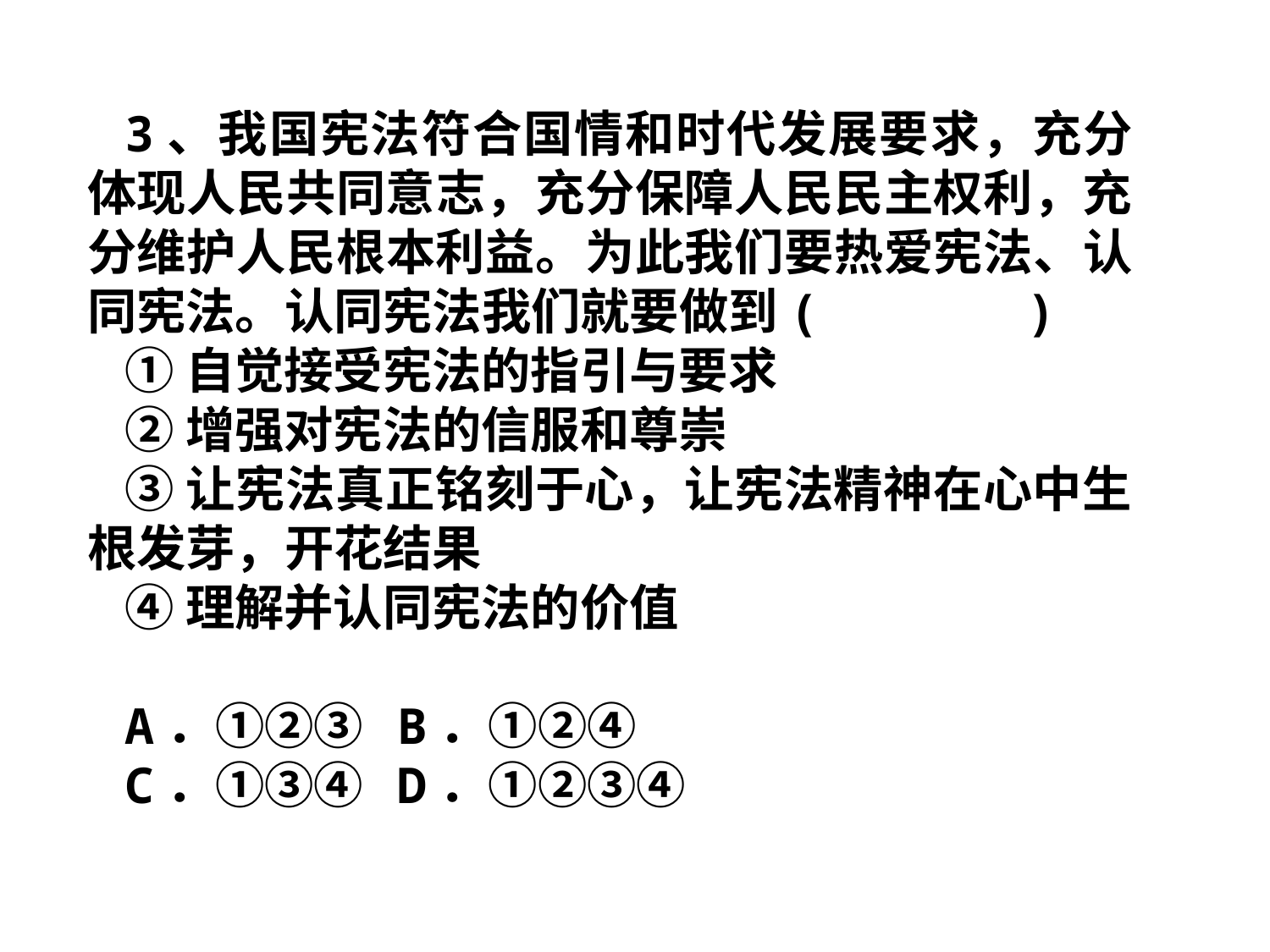

3、我国宪法符合国情和时代发展要求，充分体现人民共同意志，充分保障人民民主权利，充分维护人民根本利益。为此我们要热爱宪法、认同宪法。认同宪法我们就要做到(       )
①自觉接受宪法的指引与要求
②增强对宪法的信服和尊崇
③让宪法真正铭刻于心，让宪法精神在心中生根发芽，开花结果
④理解并认同宪法的价值

A．①②③  B．①②④
C．①③④  D．①②③④